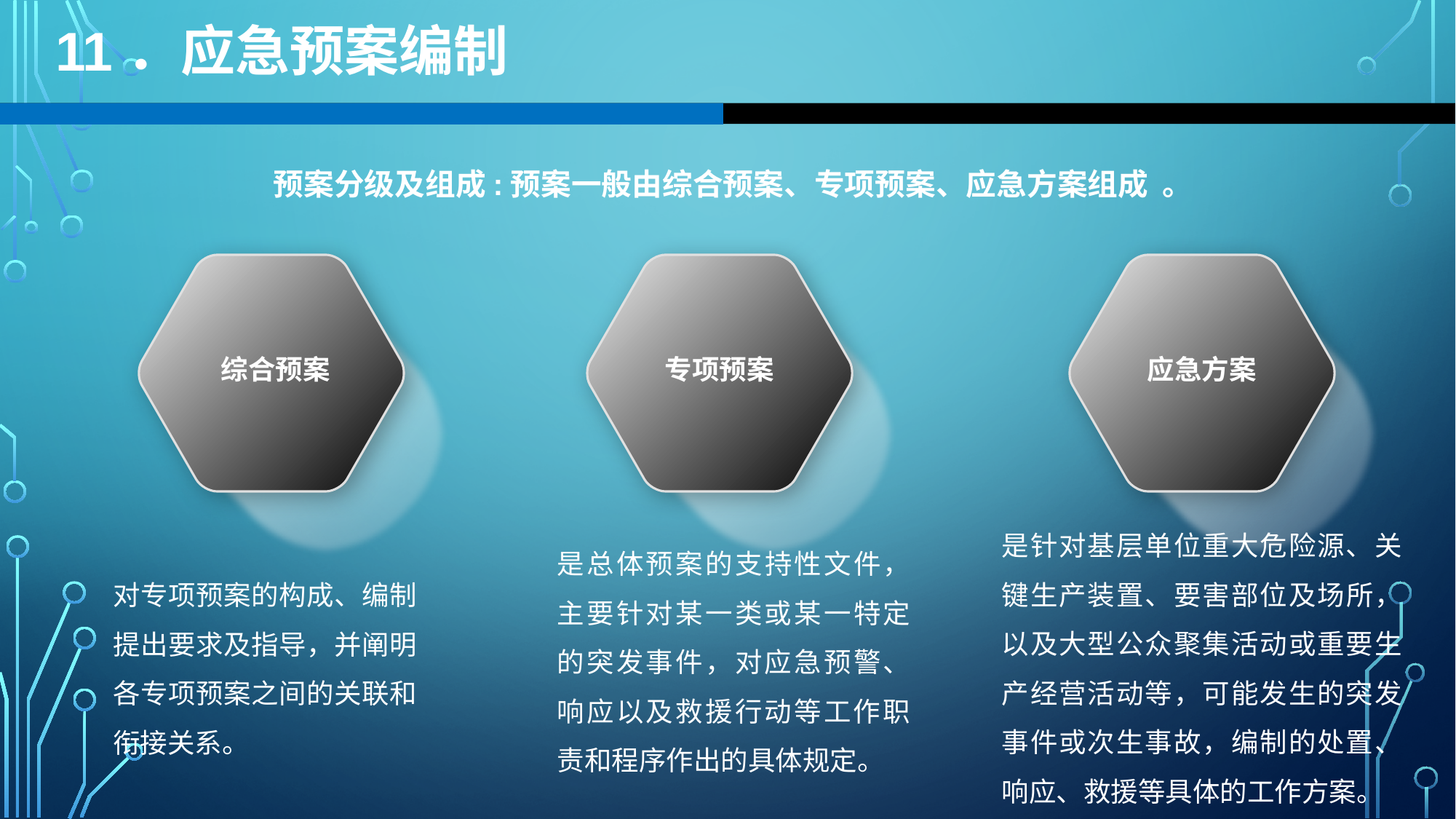

11．应急预案编制

预案分级及组成:预案一般由综合预案、专项预案、应急方案组成  。

综合预案
专项预案
应急方案
是针对基层单位重大危险源、关键生产装置、要害部位及场所，以及大型公众聚集活动或重要生产经营活动等，可能发生的突发事件或次生事故，编制的处置、响应、救援等具体的工作方案。
是总体预案的支持性文件，主要针对某一类或某一特定的突发事件，对应急预警、响应以及救援行动等工作职责和程序作出的具体规定。
对专项预案的构成、编制提出要求及指导，并阐明各专项预案之间的关联和衔接关系。